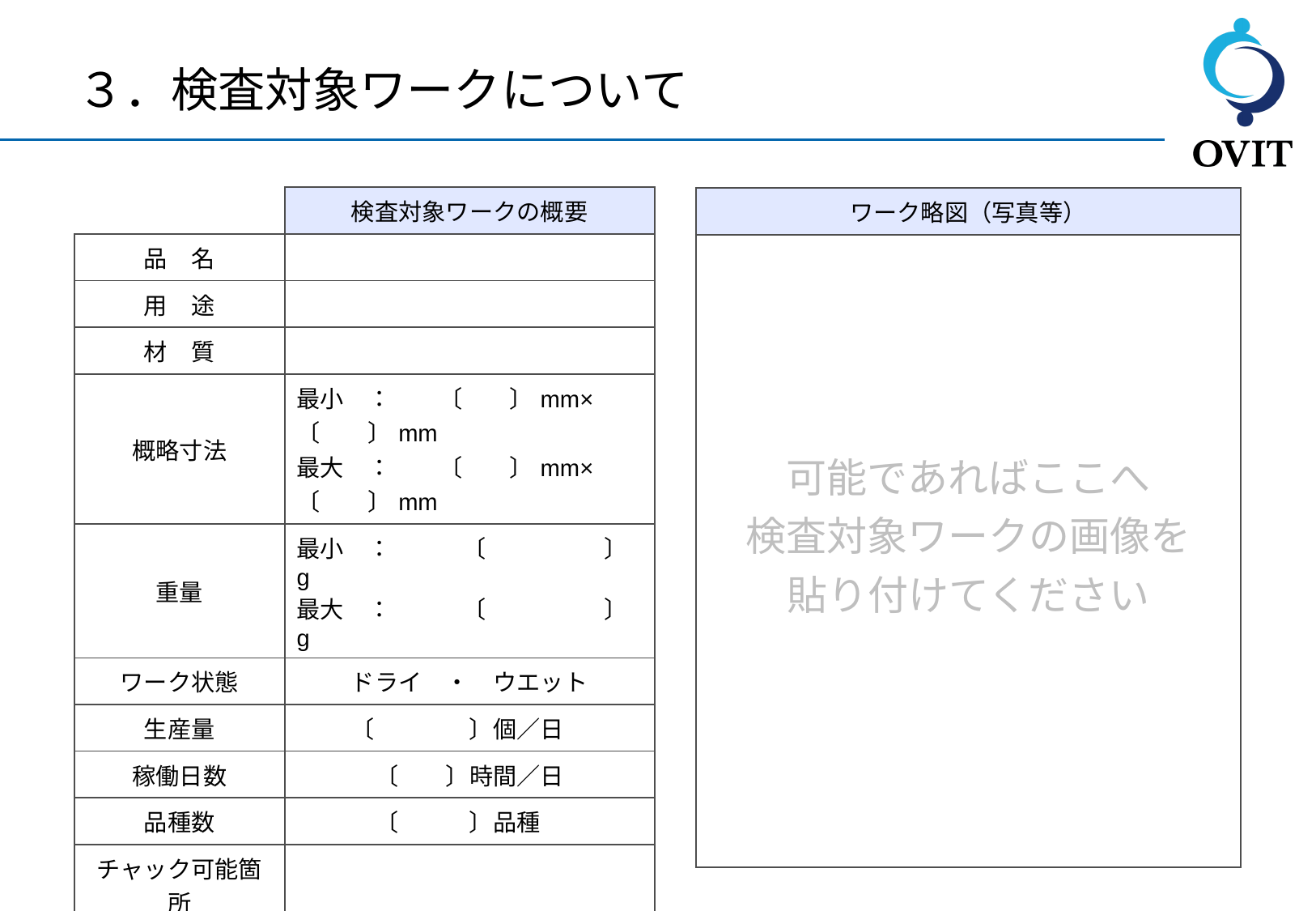

３．検査対象ワークについて
|  | 検査対象ワークの概要 |
| --- | --- |
| 品　名 |  |
| 用　途 |  |
| 材　質 |  |
| 概略寸法 | 最小　：　　〔　　〕mm×〔　　〕mm 最大　：　　〔　　〕mm×〔　　〕mm |
| 重量 | 最小　：　　　〔　　　　　〕g 最大　：　　　〔　　　　　〕g |
| ワーク状態 | ドライ　・　ウエット |
| 生産量 | 〔　　　　〕個／日 |
| 稼働日数 | 〔　　〕時間／日 |
| 品種数 | 〔　　　〕品種 |
| チャック可能箇所 |  |
| 前工程の 加工機台数 | 〔　　　〕台 ※加工機毎の加工のバラつき考慮の為 |
| 製造スピード | 〔　　　　〕秒/個 ※インライン化する場合、必要タクトになる為 |
| ワーク略図（写真等） |
| --- |
| 可能であればここへ 検査対象ワークの画像を 貼り付けてください |